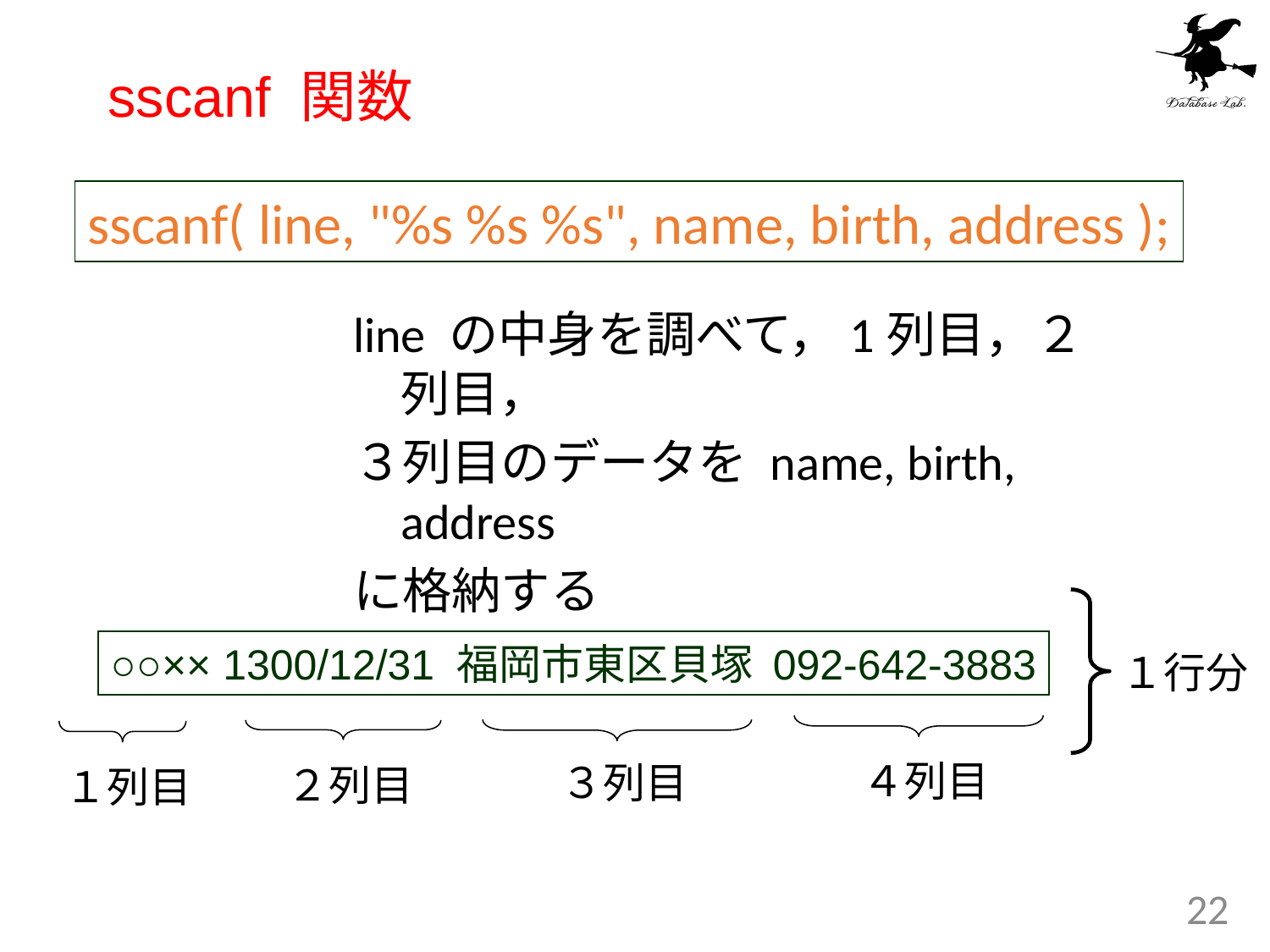

# sscanf 関数
sscanf( line, "%s %s %s", name, birth, address );

line の中身を調べて，1列目，２列目，
３列目のデータを name, birth, address
に格納する

○○×× 1300/12/31 福岡市東区貝塚 092-642-3883

１行分

４列目
３列目
２列目
１列目
22